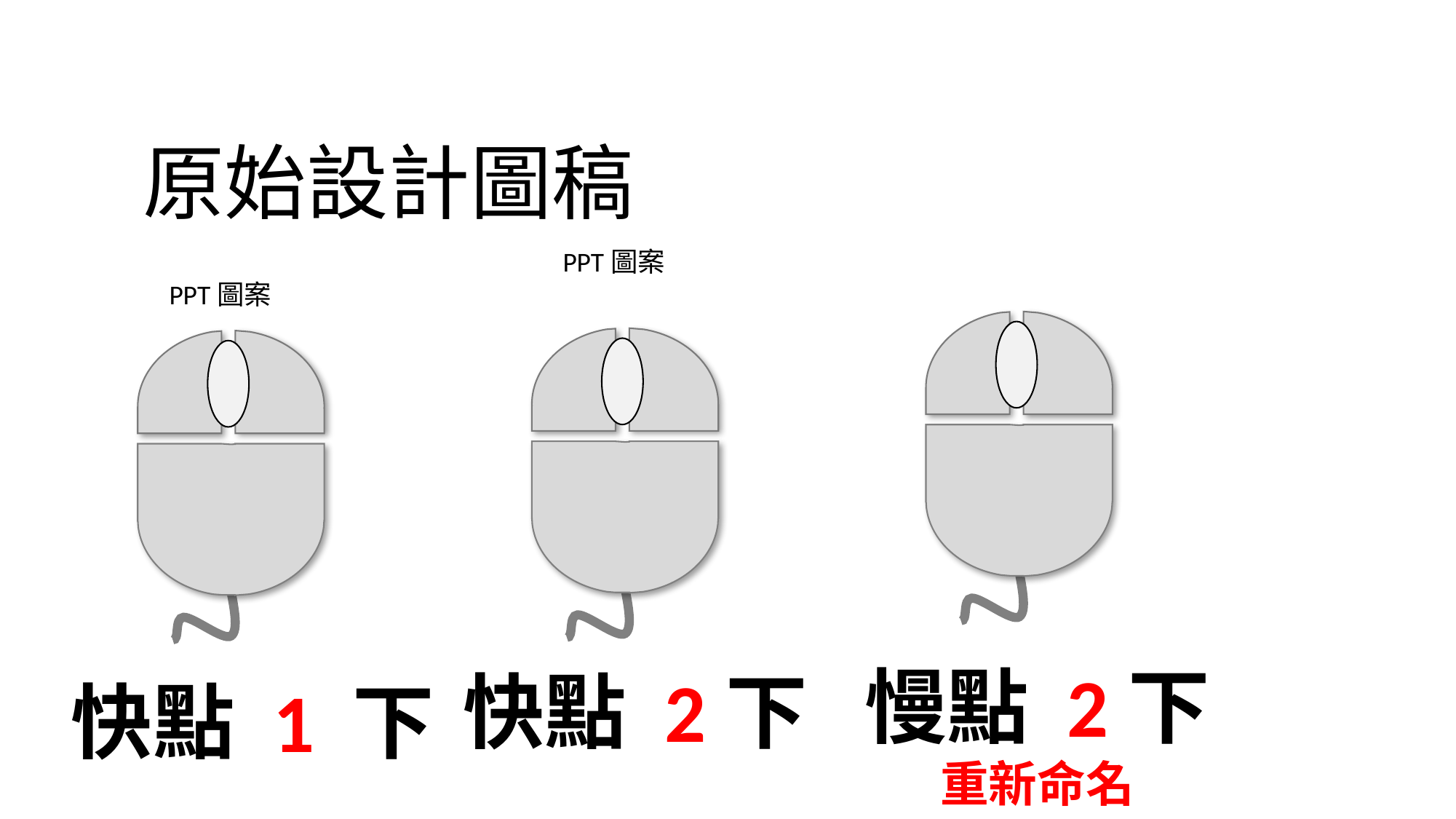

原始設計圖稿
PPT圖案
PPT圖案

慢點 2下
重新命名
快點 2下
快點 1 下